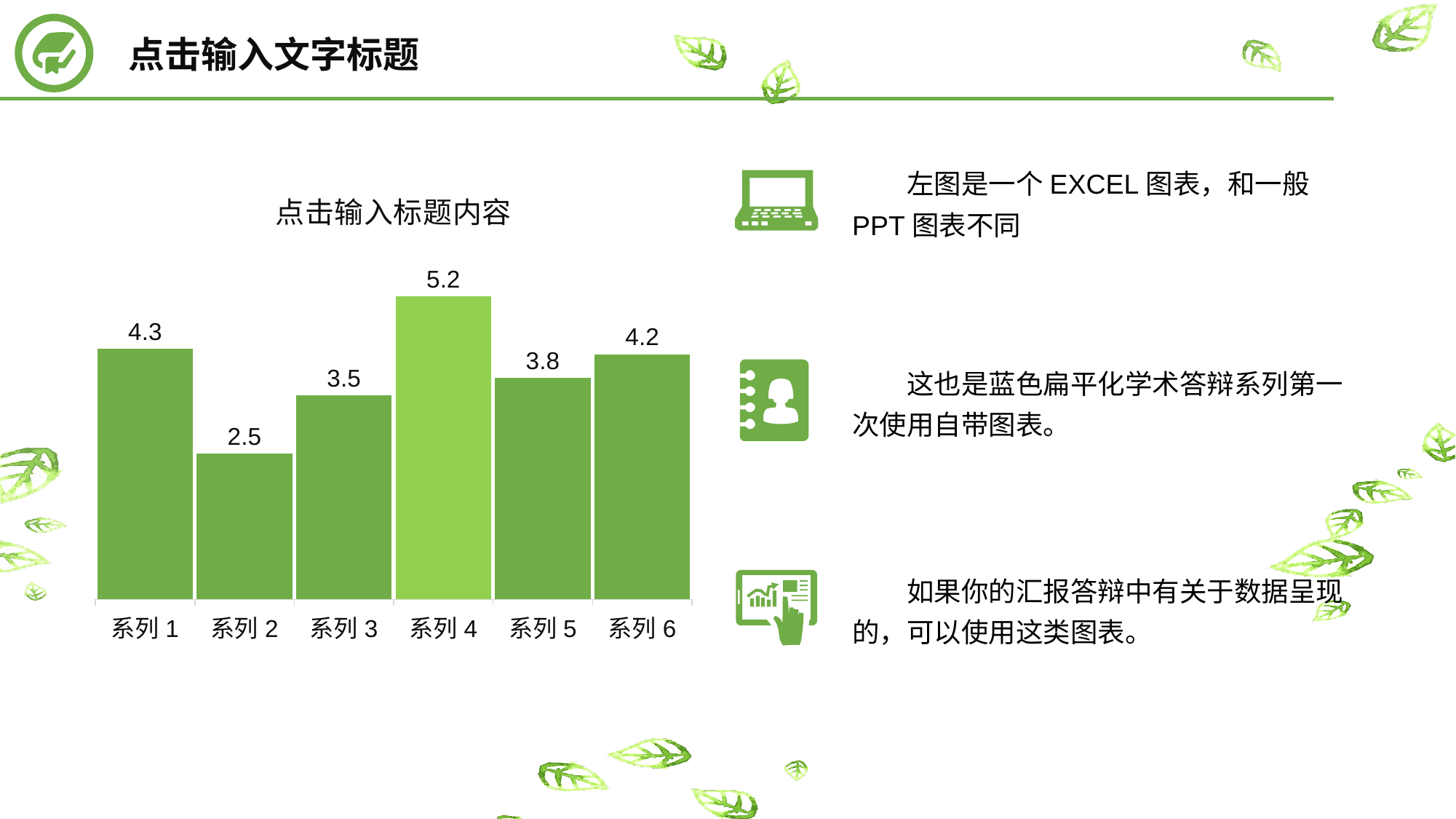

点击输入文字标题

左图是一个EXCEL图表，和一般PPT图表不同

### Chart: 点击输入标题内容

| Category | 点击输入标题内容 |
|---|---|
| 系列1 | 4.3 |
| 系列2 | 2.5 |
| 系列3 | 3.5 |
| 系列4 | 5.2 |
| 系列5 | 3.8 |
| 系列6 | 4.2 |
这也是蓝色扁平化学术答辩系列第一次使用自带图表。

如果你的汇报答辩中有关于数据呈现的，可以使用这类图表。

延时